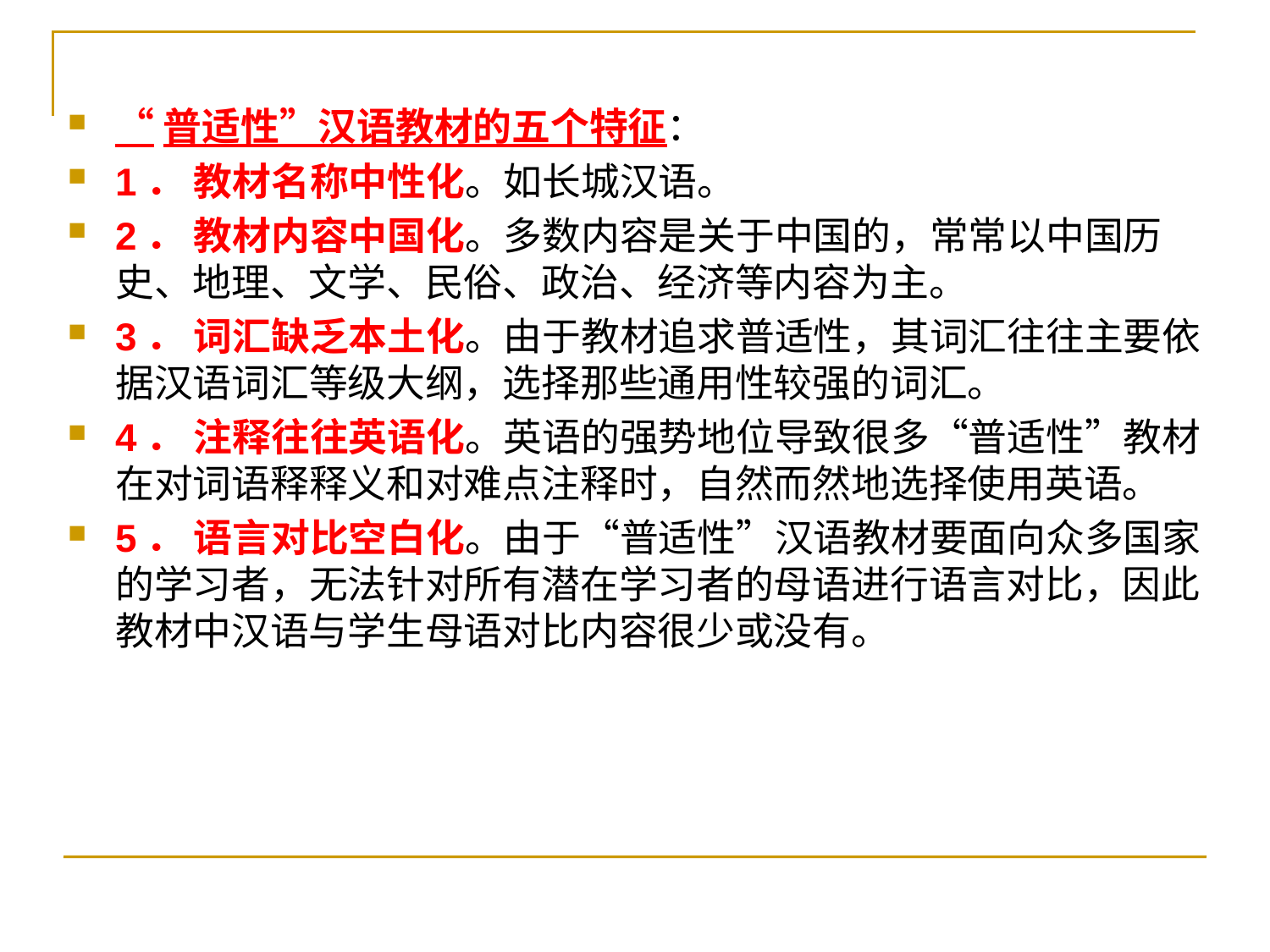

“普适性”汉语教材的五个特征：
1． 教材名称中性化。如长城汉语。
2． 教材内容中国化。多数内容是关于中国的，常常以中国历史、地理、文学、民俗、政治、经济等内容为主。
3． 词汇缺乏本土化。由于教材追求普适性，其词汇往往主要依据汉语词汇等级大纲，选择那些通用性较强的词汇。
4． 注释往往英语化。英语的强势地位导致很多“普适性”教材在对词语释释义和对难点注释时，自然而然地选择使用英语。
5． 语言对比空白化。由于“普适性”汉语教材要面向众多国家的学习者，无法针对所有潜在学习者的母语进行语言对比，因此教材中汉语与学生母语对比内容很少或没有。